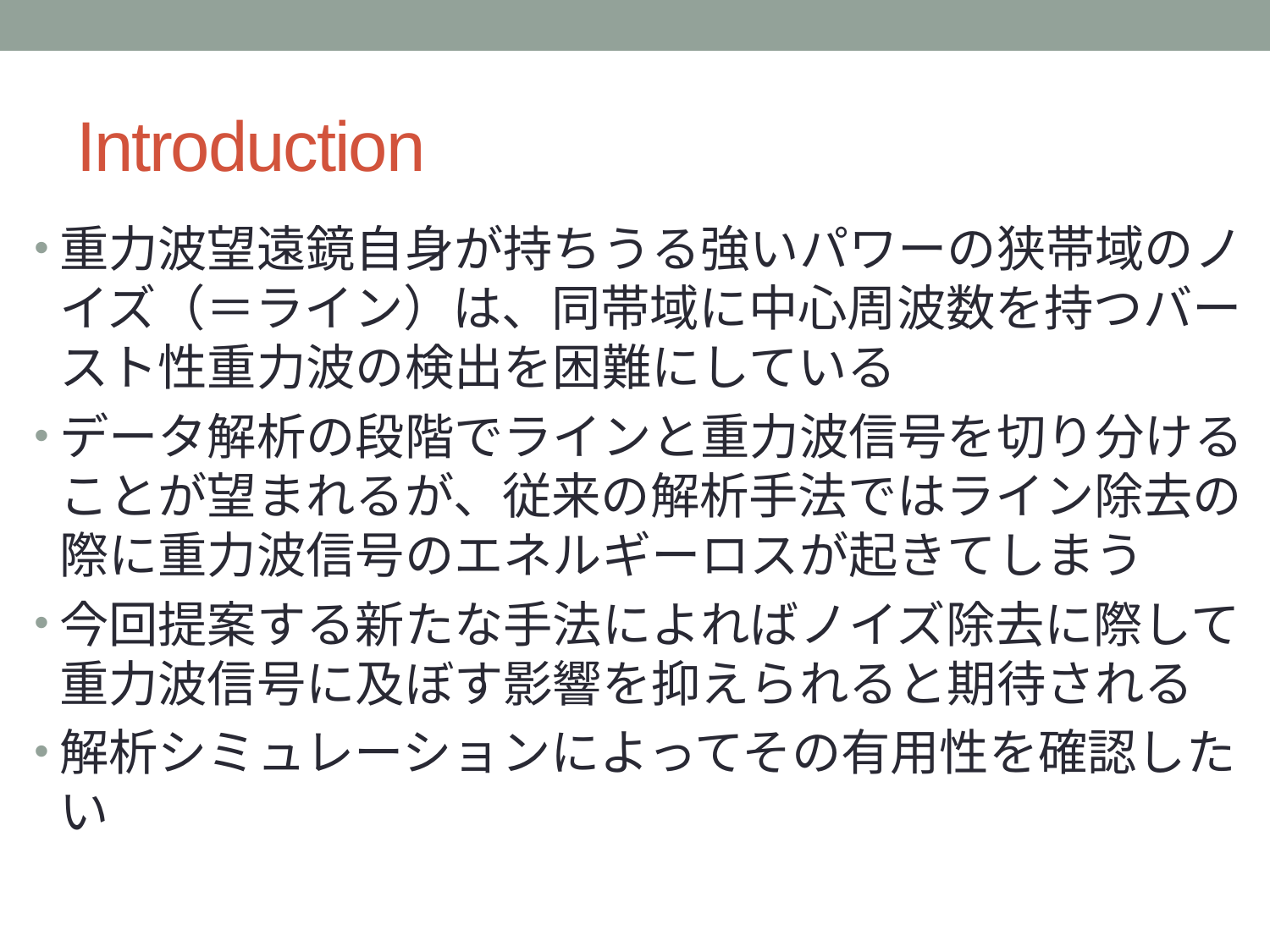

# Introduction
重力波望遠鏡自身が持ちうる強いパワーの狭帯域のノイズ（＝ライン）は、同帯域に中心周波数を持つバースト性重力波の検出を困難にしている
データ解析の段階でラインと重力波信号を切り分けることが望まれるが、従来の解析手法ではライン除去の際に重力波信号のエネルギーロスが起きてしまう
今回提案する新たな手法によればノイズ除去に際して重力波信号に及ぼす影響を抑えられると期待される
解析シミュレーションによってその有用性を確認したい